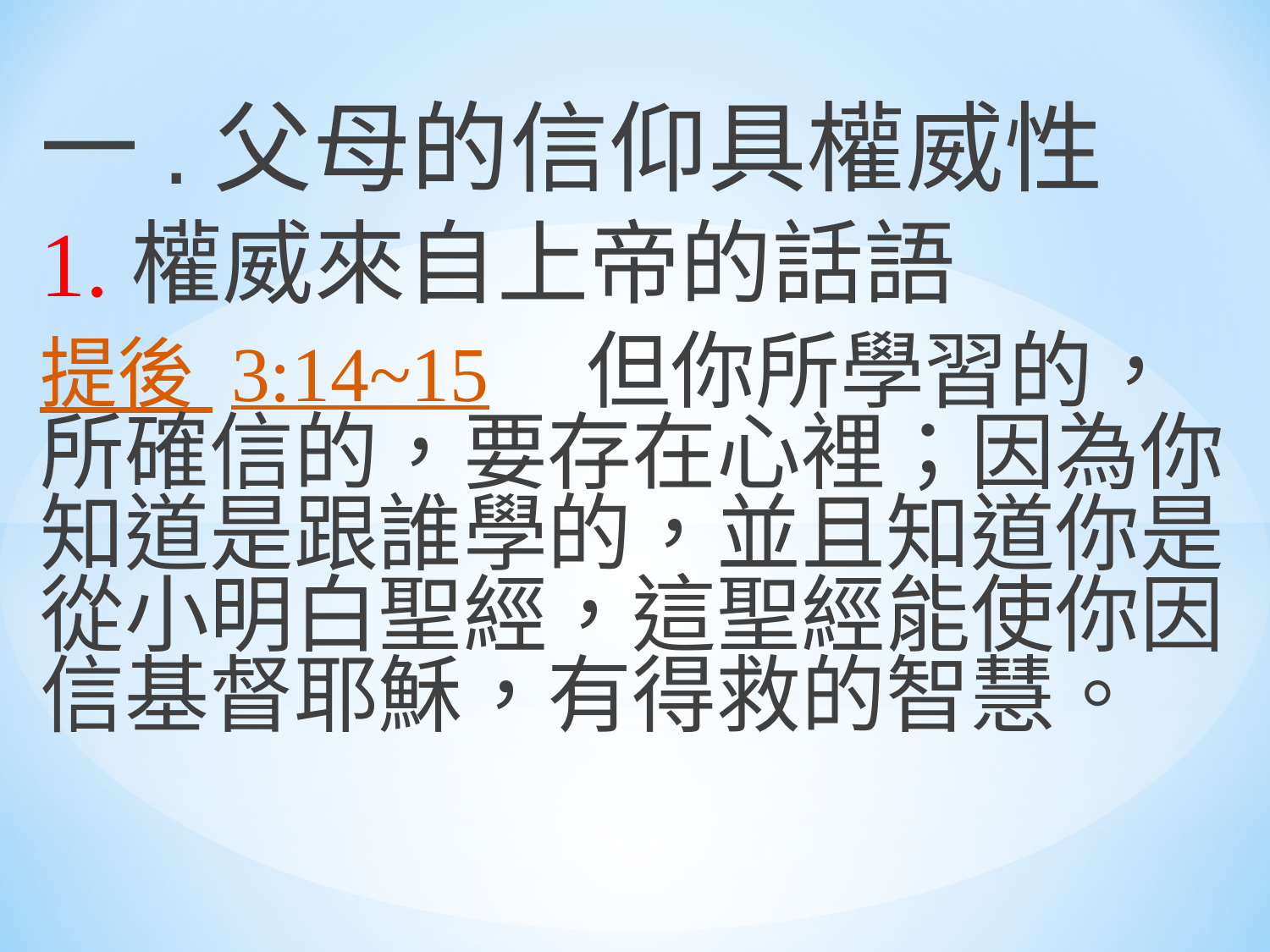

一.父母的信仰具權威性
1.權威來自上帝的話語
提後 3:14~15　但你所學習的，所確信的，要存在心裡；因為你知道是跟誰學的，並且知道你是從小明白聖經，這聖經能使你因信基督耶穌，有得救的智慧。